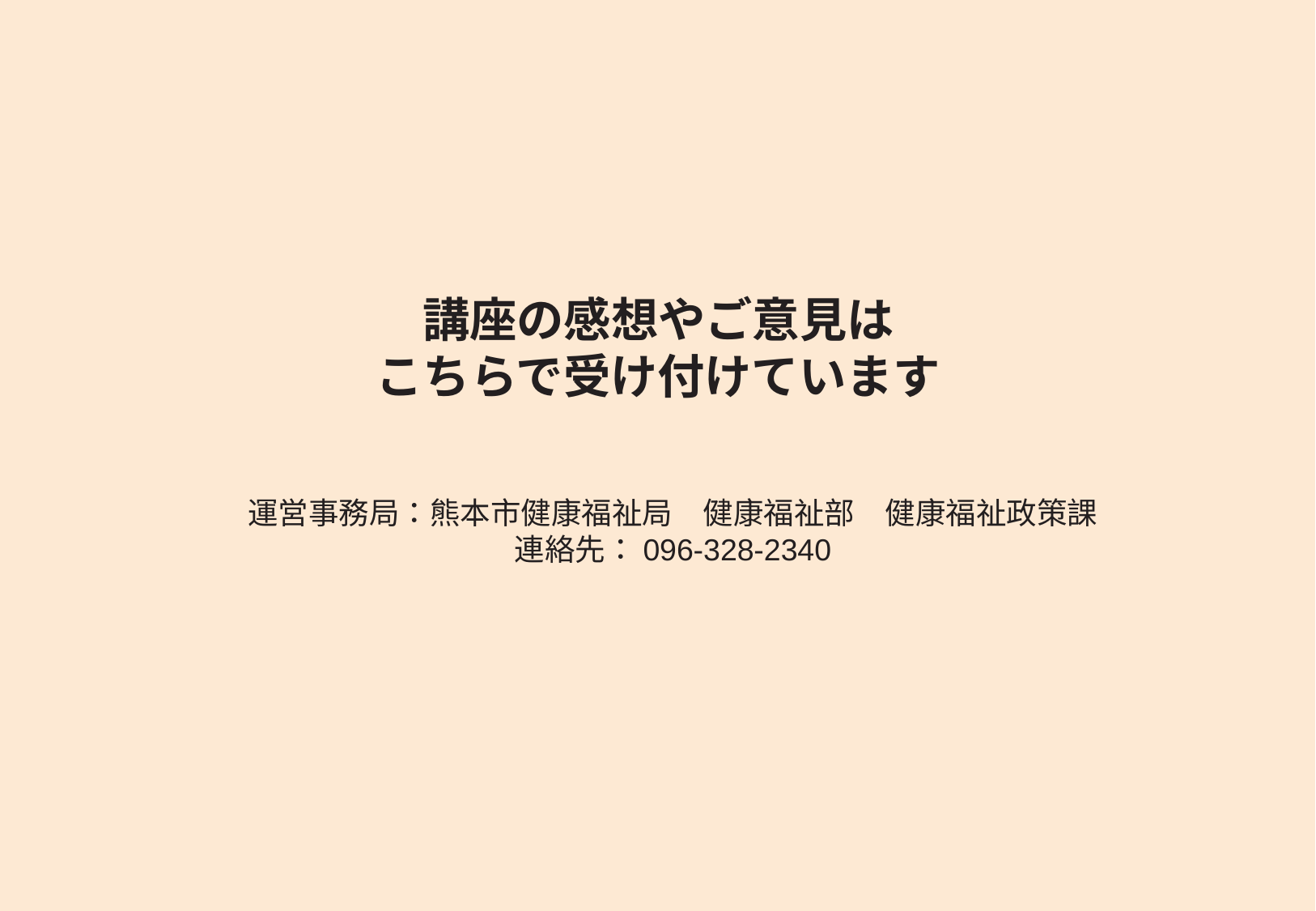

# 講座の感想やご意見は こちらで受け付けています
運営事務局：熊本市健康福祉局　健康福祉部　健康福祉政策課
連絡先：096-328-2340